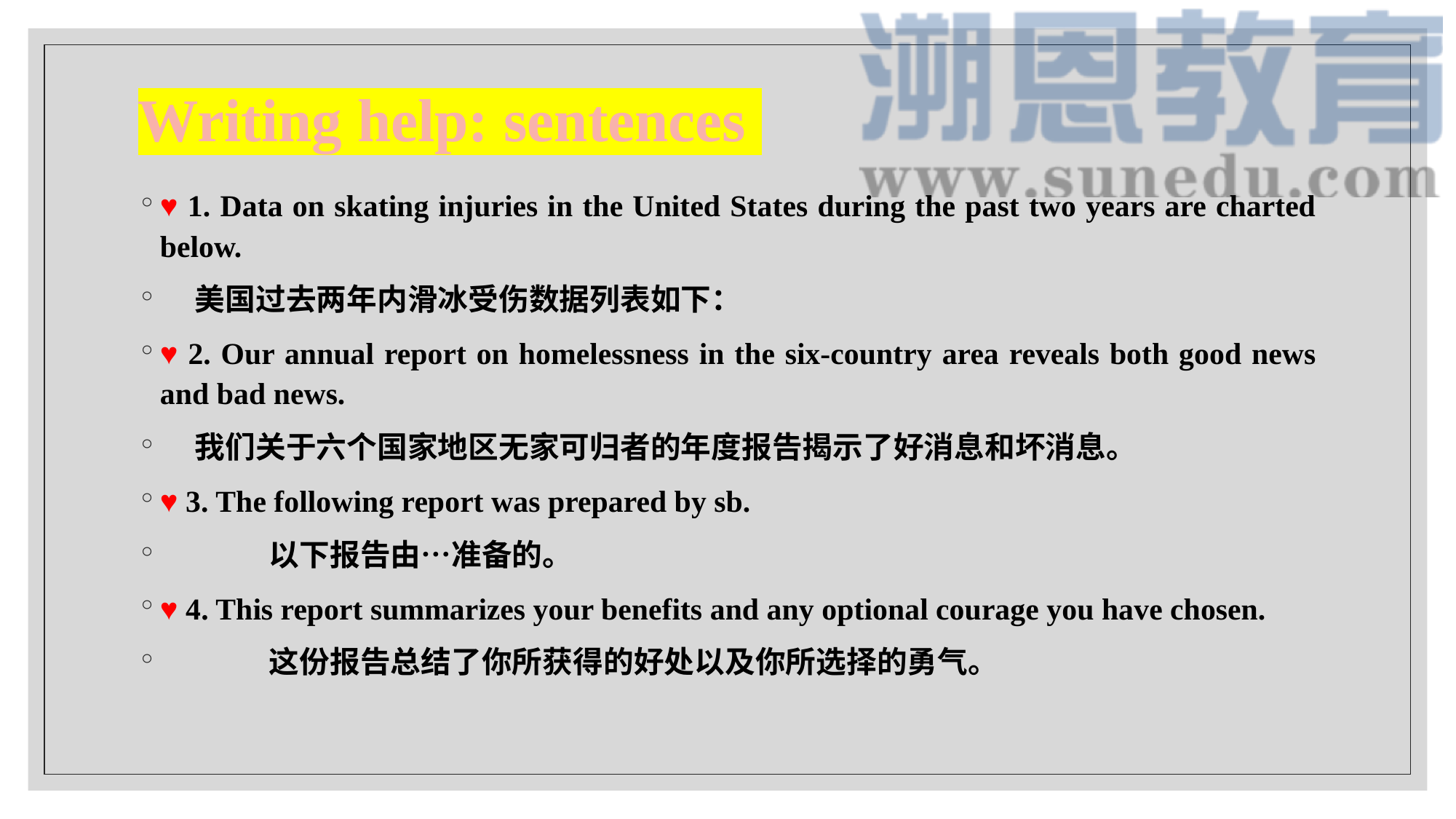

# Writing help: sentences
♥ 1. Data on skating injuries in the United States during the past two years are charted below.
    美国过去两年内滑冰受伤数据列表如下：
♥ 2. Our annual report on homelessness in the six-country area reveals both good news and bad news.
    我们关于六个国家地区无家可归者的年度报告揭示了好消息和坏消息。
♥ 3. The following report was prepared by sb.
	以下报告由…准备的。
♥ 4. This report summarizes your benefits and any optional courage you have chosen.
	这份报告总结了你所获得的好处以及你所选择的勇气。